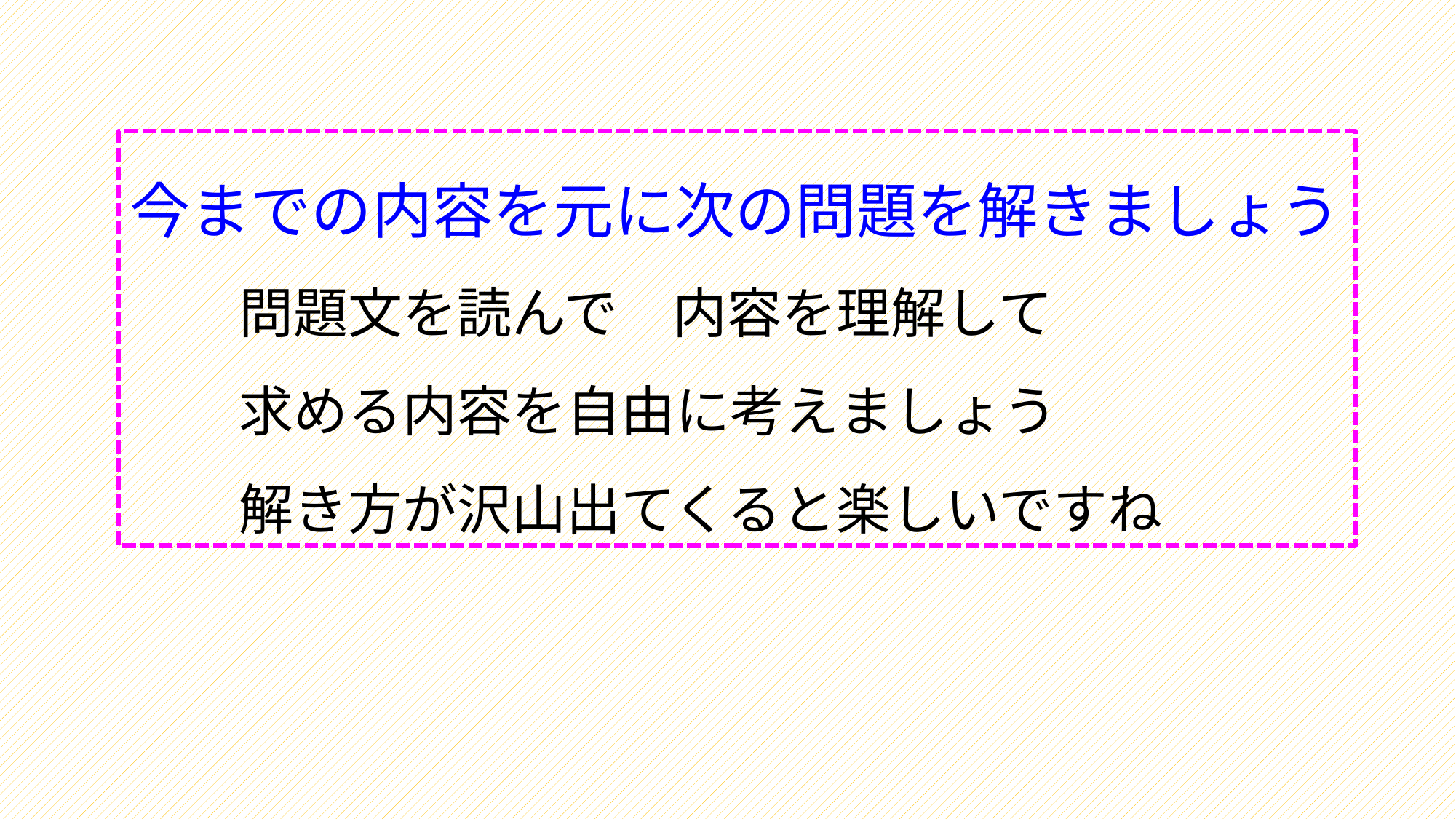

今までの内容を元に次の問題を解きましょう
　　問題文を読んで　内容を理解して
　　求める内容を自由に考えましょう
　　解き方が沢山出てくると楽しいですね